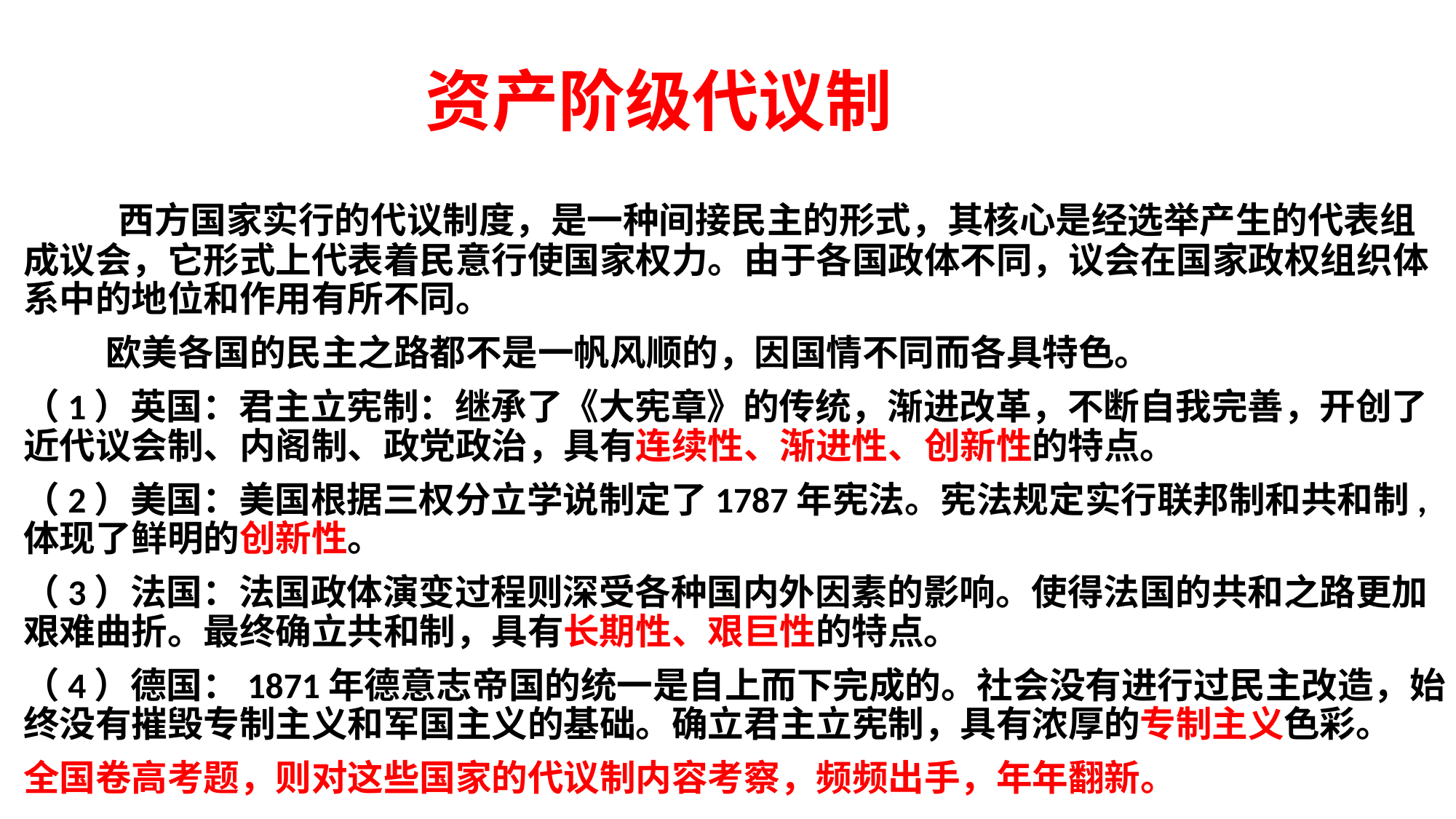

# 资产阶级代议制

         西方国家实行的代议制度，是一种间接民主的形式，其核心是经选举产生的代表组成议会，它形式上代表着民意行使国家权力。由于各国政体不同，议会在国家政权组织体系中的地位和作用有所不同。
         欧美各国的民主之路都不是一帆风顺的，因国情不同而各具特色。
（1）英国：君主立宪制：继承了《大宪章》的传统，渐进改革，不断自我完善，开创了近代议会制、内阁制、政党政治，具有连续性、渐进性、创新性的特点。
（2）美国：美国根据三权分立学说制定了1787年宪法。宪法规定实行联邦制和共和制,体现了鲜明的创新性。
（3）法国：法国政体演变过程则深受各种国内外因素的影响。使得法国的共和之路更加艰难曲折。最终确立共和制，具有长期性、艰巨性的特点。
（4）德国：1871年德意志帝国的统一是自上而下完成的。社会没有进行过民主改造，始终没有摧毁专制主义和军国主义的基础。确立君主立宪制，具有浓厚的专制主义色彩。
全国卷高考题，则对这些国家的代议制内容考察，频频出手，年年翻新。